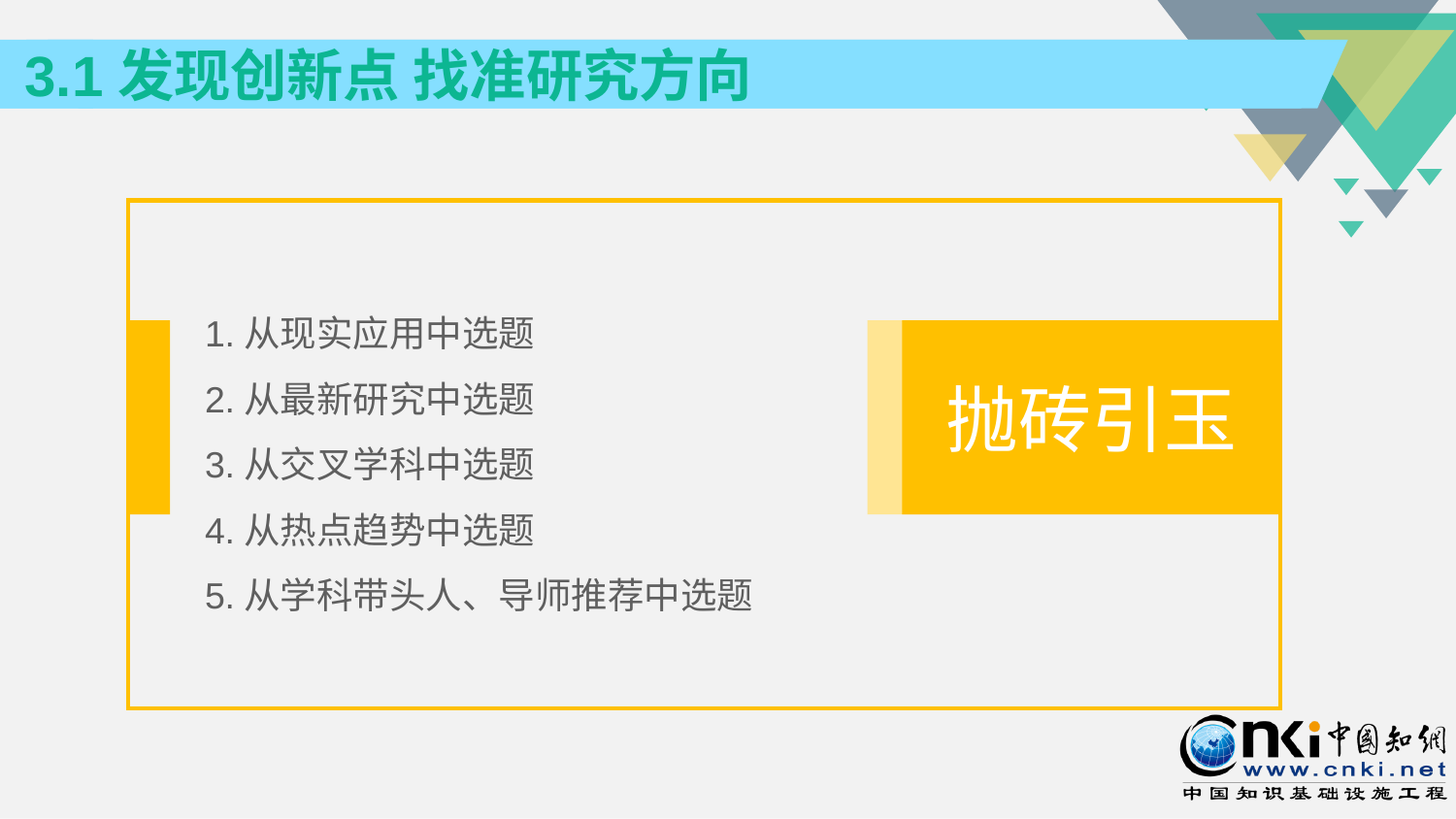

# 3.1发现创新点 找准研究方向

1.从现实应用中选题
2.从最新研究中选题
3.从交叉学科中选题
4.从热点趋势中选题
5.从学科带头人、导师推荐中选题

抛砖引玉